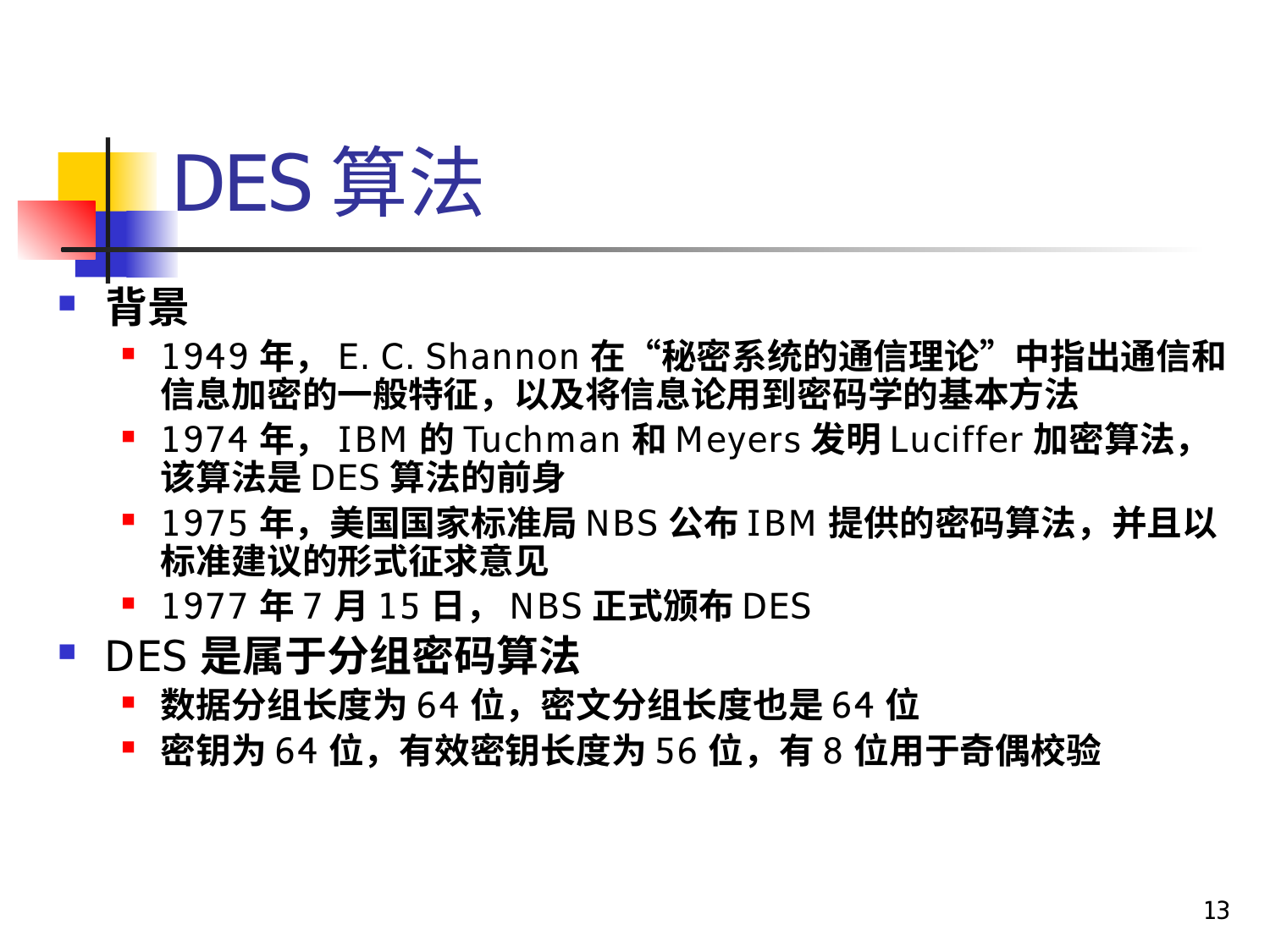

DES算法
背景
1949年，E. C. Shannon在“秘密系统的通信理论”中指出通信和信息加密的一般特征，以及将信息论用到密码学的基本方法
1974年，IBM的Tuchman和Meyers发明Luciffer加密算法，该算法是DES算法的前身
1975年，美国国家标准局NBS公布IBM提供的密码算法，并且以标准建议的形式征求意见
1977年7月15日，NBS正式颁布DES
DES是属于分组密码算法
数据分组长度为64位，密文分组长度也是64位
密钥为64位，有效密钥长度为56位，有8位用于奇偶校验
13